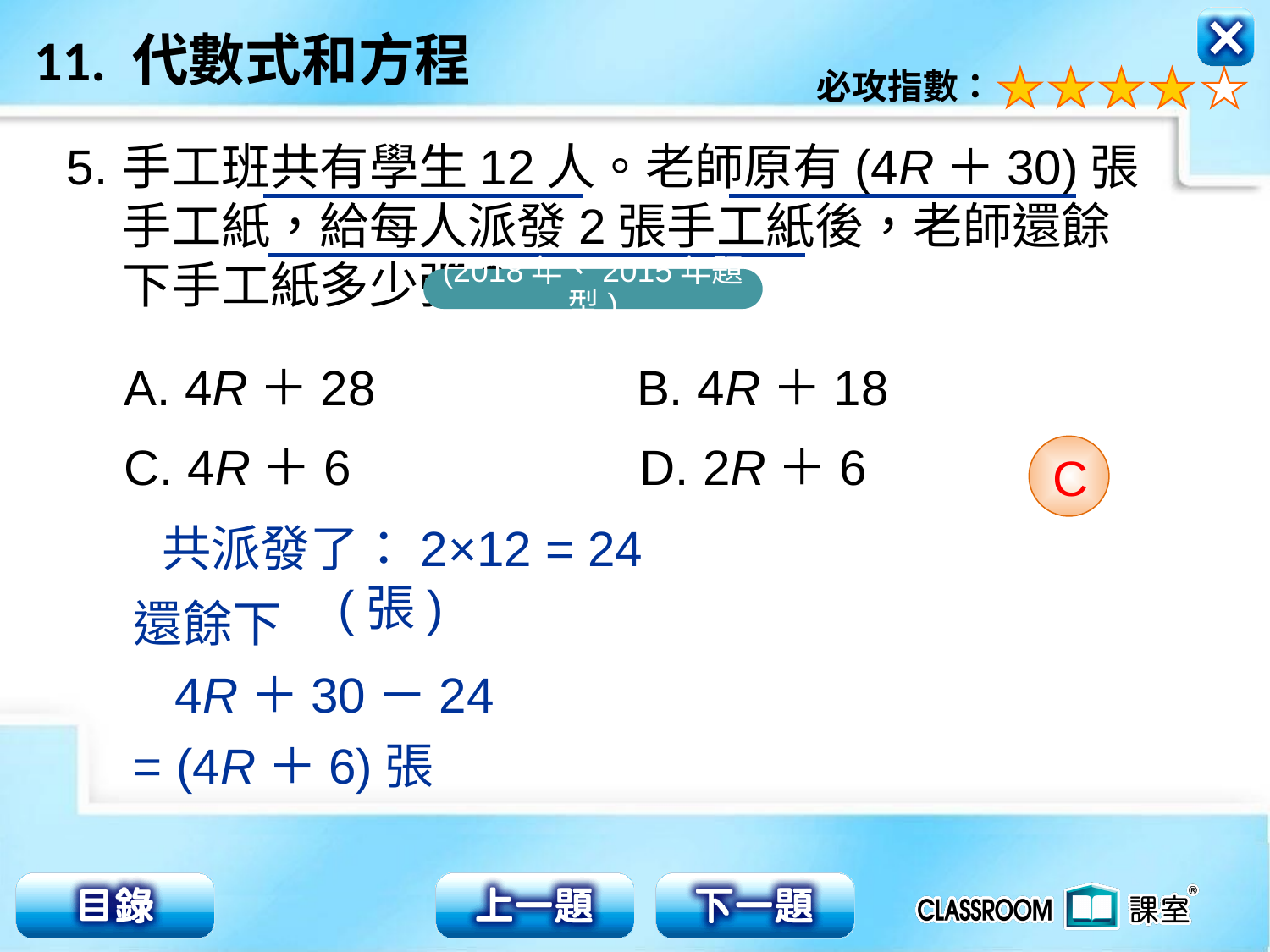

手工班共有學生12人。老師原有(4R＋30)張手工紙，給每人派發2張手工紙後，老師還餘下手工紙多少張？
5.
(2018年、2015年題型)
A. 4R＋28                   B. 4R＋18
C. 4R＋6                     D. 2R＋6

C
 共派發了：2×12 = 24(張)
還餘下
   4R＋30－24
= (4R＋6)張